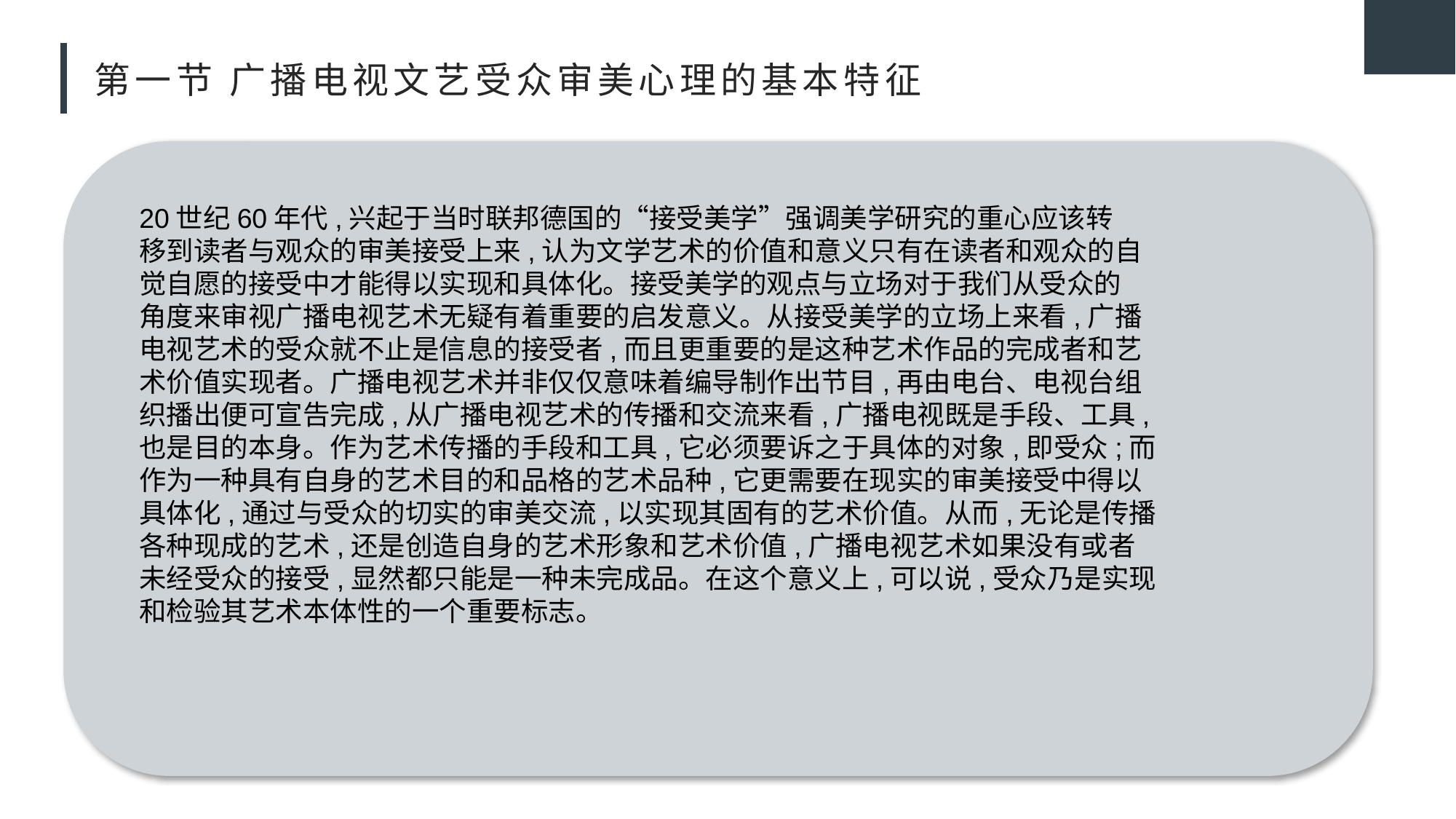

# 第一节 广播电视文艺受众审美心理的基本特征

20世纪60年代,兴起于当时联邦德国的“接受美学”强调美学研究的重心应该转
移到读者与观众的审美接受上来,认为文学艺术的价值和意义只有在读者和观众的自
觉自愿的接受中才能得以实现和具体化。接受美学的观点与立场对于我们从受众的
角度来审视广播电视艺术无疑有着重要的启发意义。从接受美学的立场上来看,广播
电视艺术的受众就不止是信息的接受者,而且更重要的是这种艺术作品的完成者和艺
术价值实现者。广播电视艺术并非仅仅意味着编导制作出节目,再由电台、电视台组
织播出便可宣告完成,从广播电视艺术的传播和交流来看,广播电视既是手段、工具,
也是目的本身。作为艺术传播的手段和工具,它必须要诉之于具体的对象,即受众;而
作为一种具有自身的艺术目的和品格的艺术品种,它更需要在现实的审美接受中得以
具体化,通过与受众的切实的审美交流,以实现其固有的艺术价值。从而,无论是传播
各种现成的艺术,还是创造自身的艺术形象和艺术价值,广播电视艺术如果没有或者
未经受众的接受,显然都只能是一种未完成品。在这个意义上,可以说,受众乃是实现
和检验其艺术本体性的一个重要标志。